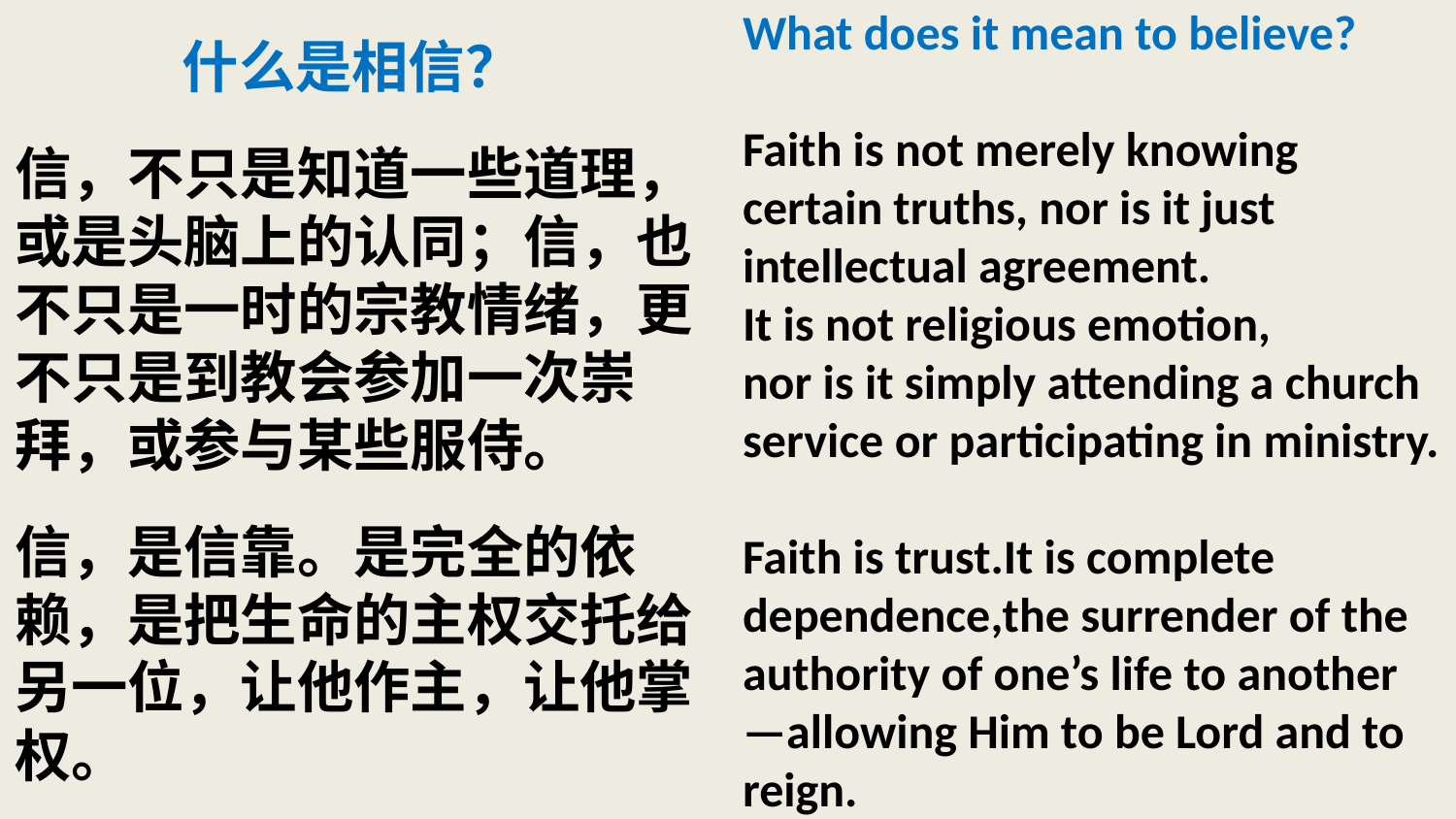

# 什么是相信？ 信，不只是知道一些道理，或是头脑上的认同；信，也不只是一时的宗教情绪，更不只是到教会参加一次崇拜，或参与某些服侍。 信，是信靠。是完全的依赖，是把生命的主权交托给另一位，让他作主，让他掌权。
What does it mean to believe?

Faith is not merely knowing certain truths, nor is it just intellectual agreement.
It is not religious emotion,
nor is it simply attending a church service or participating in ministry.

Faith is trust.It is complete dependence,the surrender of the authority of one’s life to another—allowing Him to be Lord and to reign.